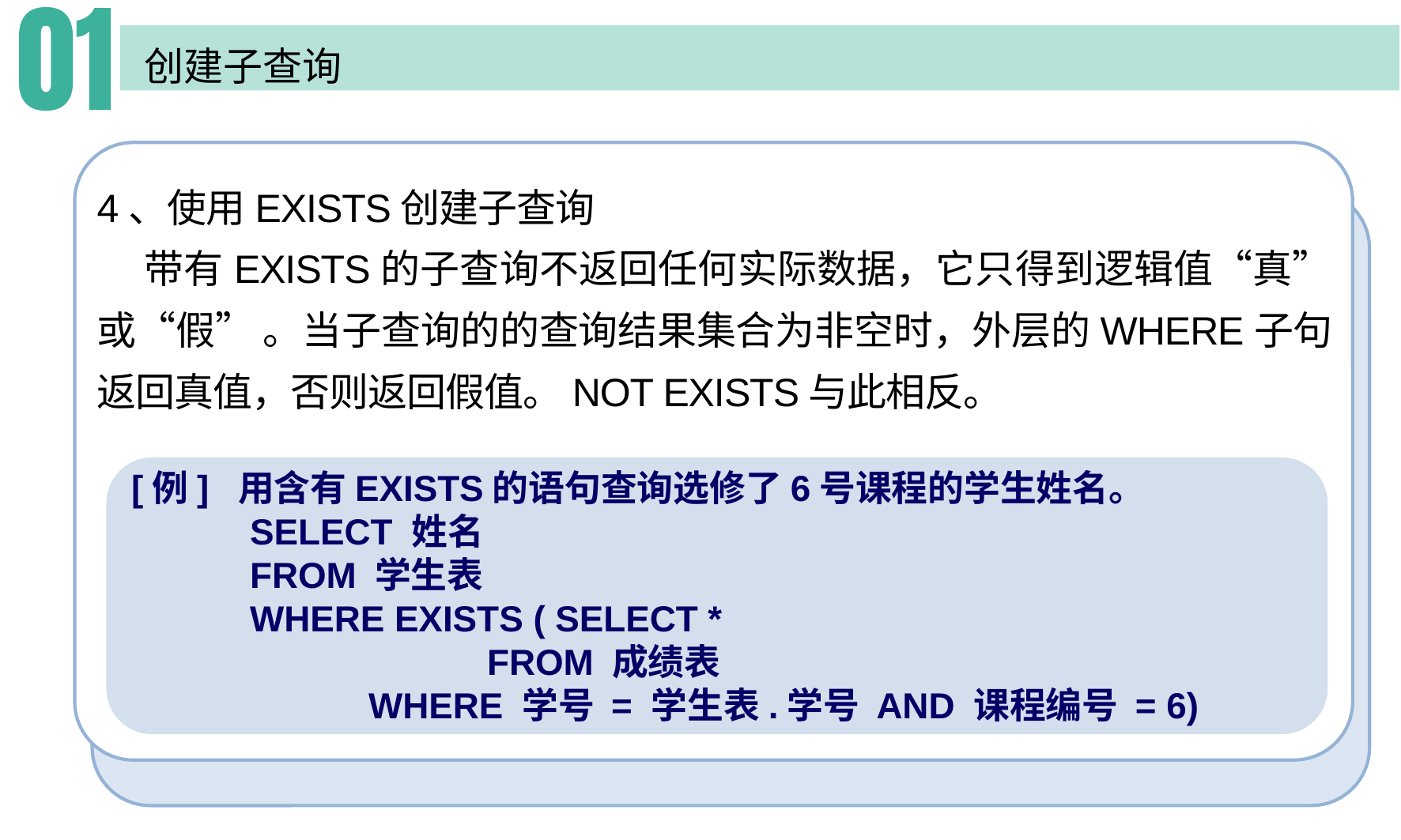

01

创建子查询

4、使用EXISTS创建子查询
    带有EXISTS的子查询不返回任何实际数据，它只得到逻辑值“真”或“假” 。当子查询的的查询结果集合为非空时，外层的WHERE子句返回真值，否则返回假值。NOT EXISTS与此相反。
[例]  用含有EXISTS的语句查询选修了6号课程的学生姓名。
	SELECT 姓名
	FROM 学生表
	WHERE EXISTS ( SELECT *
                 		FROM 成绩表
                  	WHERE 学号 = 学生表.学号 AND 课程编号 = 6)